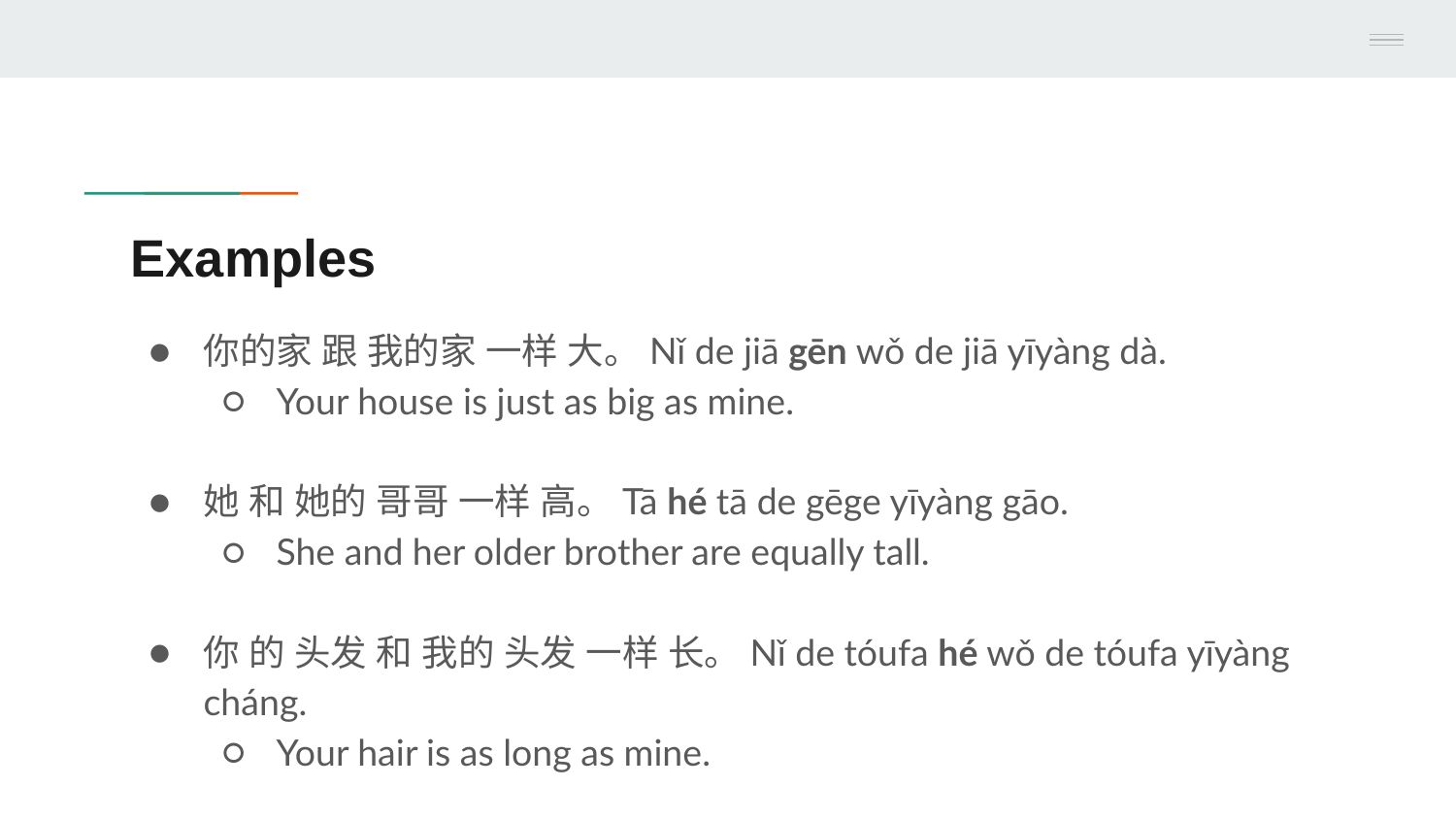

# Examples
你的家 跟 我的家 一样 大。Nǐ de jiā gēn wǒ de jiā yīyàng dà.
Your house is just as big as mine.
她 和 她的 哥哥 一样 高。Tā hé tā de gēge yīyàng gāo.
She and her older brother are equally tall.
你 的 头发 和 我的 头发 一样 长。Nǐ de tóufa hé wǒ de tóufa yīyàng cháng.
Your hair is as long as mine.